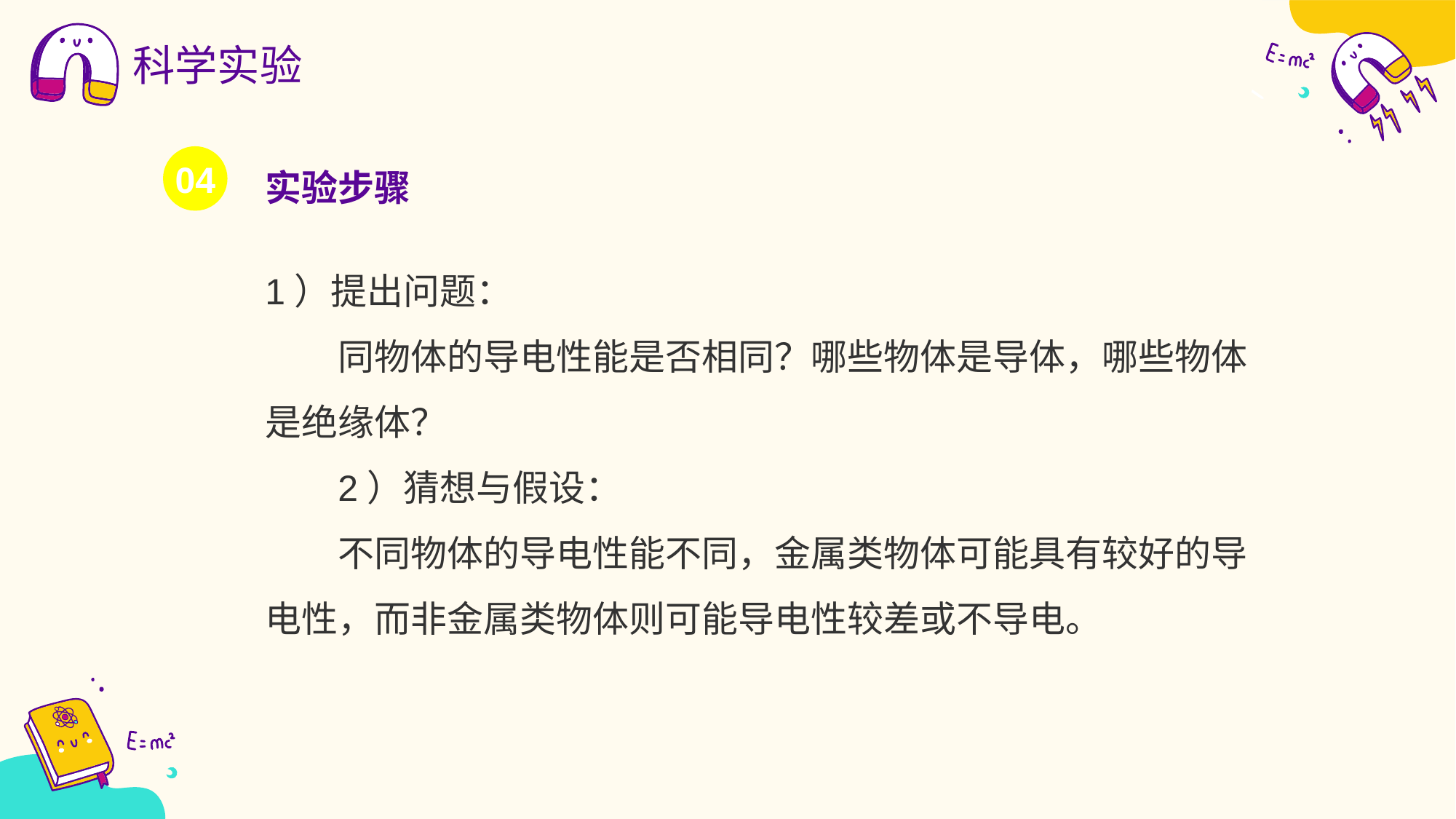

科学实验
实验步骤
04
1）提出问题：
同物体的导电性能是否相同？哪些物体是导体，哪些物体是绝缘体？
2）猜想与假设：
不同物体的导电性能不同，金属类物体可能具有较好的导电性，而非金属类物体则可能导电性较差或不导电。